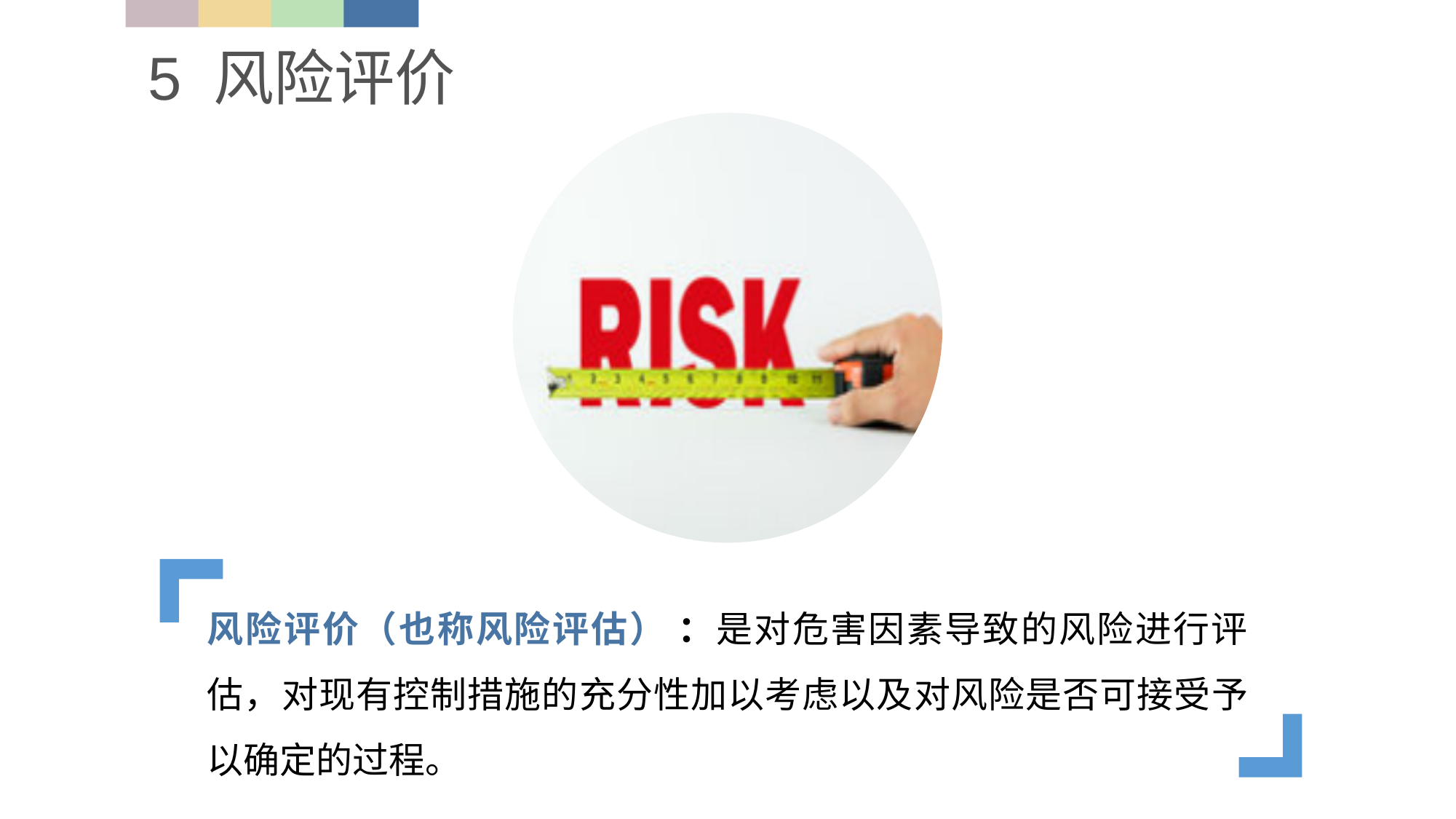

5 风险评价

风险评价（也称风险评估） ：是对危害因素导致的风险进行评估，对现有控制措施的充分性加以考虑以及对风险是否可接受予以确定的过程。